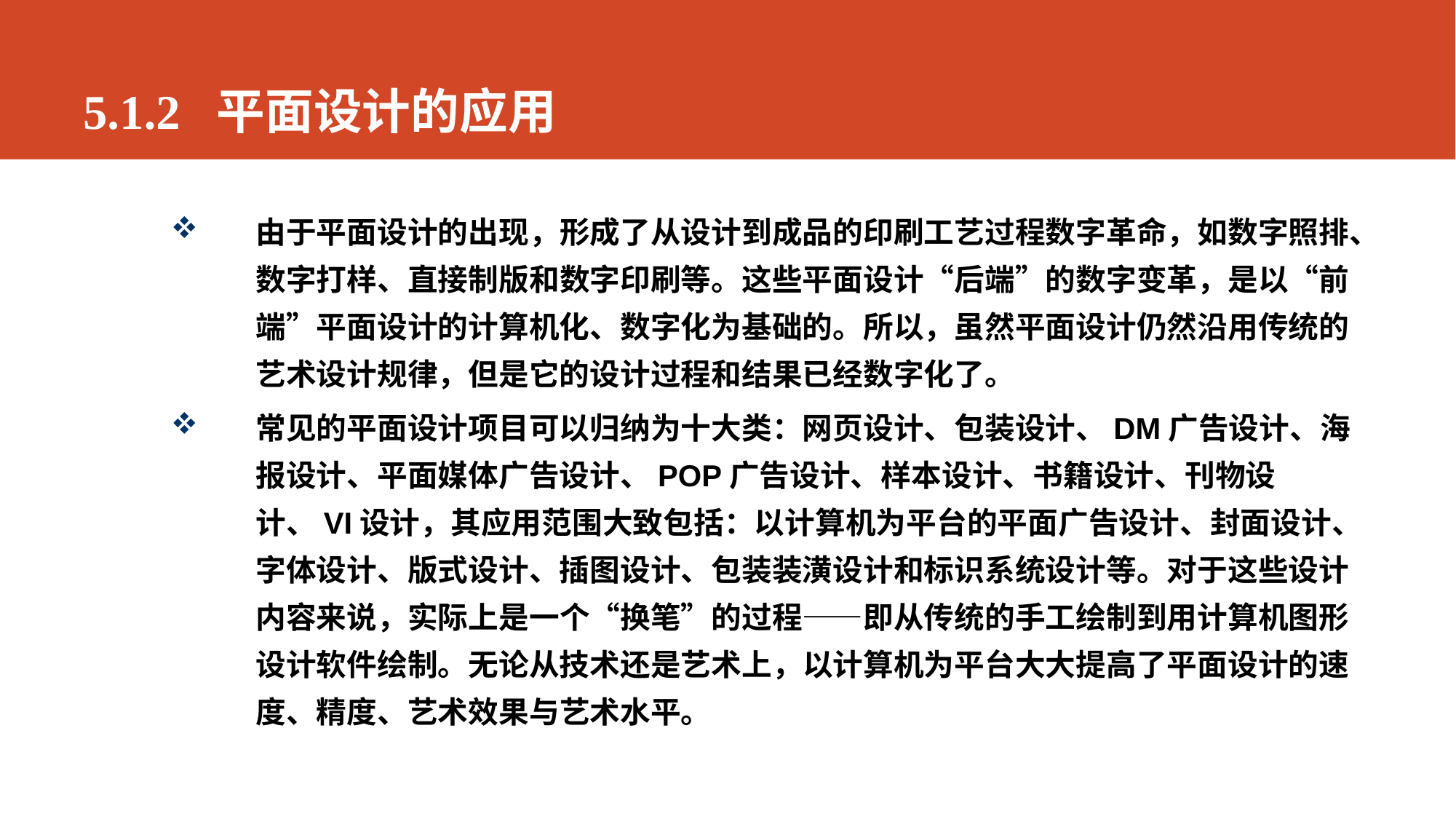

# 5.1.2  平面设计的应用
由于平面设计的出现，形成了从设计到成品的印刷工艺过程数字革命，如数字照排、数字打样、直接制版和数字印刷等。这些平面设计“后端”的数字变革，是以“前端”平面设计的计算机化、数字化为基础的。所以，虽然平面设计仍然沿用传统的艺术设计规律，但是它的设计过程和结果已经数字化了。
常见的平面设计项目可以归纳为十大类：网页设计、包装设计、DM广告设计、海报设计、平面媒体广告设计、POP广告设计、样本设计、书籍设计、刊物设计、VI设计，其应用范围大致包括：以计算机为平台的平面广告设计、封面设计、字体设计、版式设计、插图设计、包装装潢设计和标识系统设计等。对于这些设计内容来说，实际上是一个“换笔”的过程——即从传统的手工绘制到用计算机图形设计软件绘制。无论从技术还是艺术上，以计算机为平台大大提高了平面设计的速度、精度、艺术效果与艺术水平。